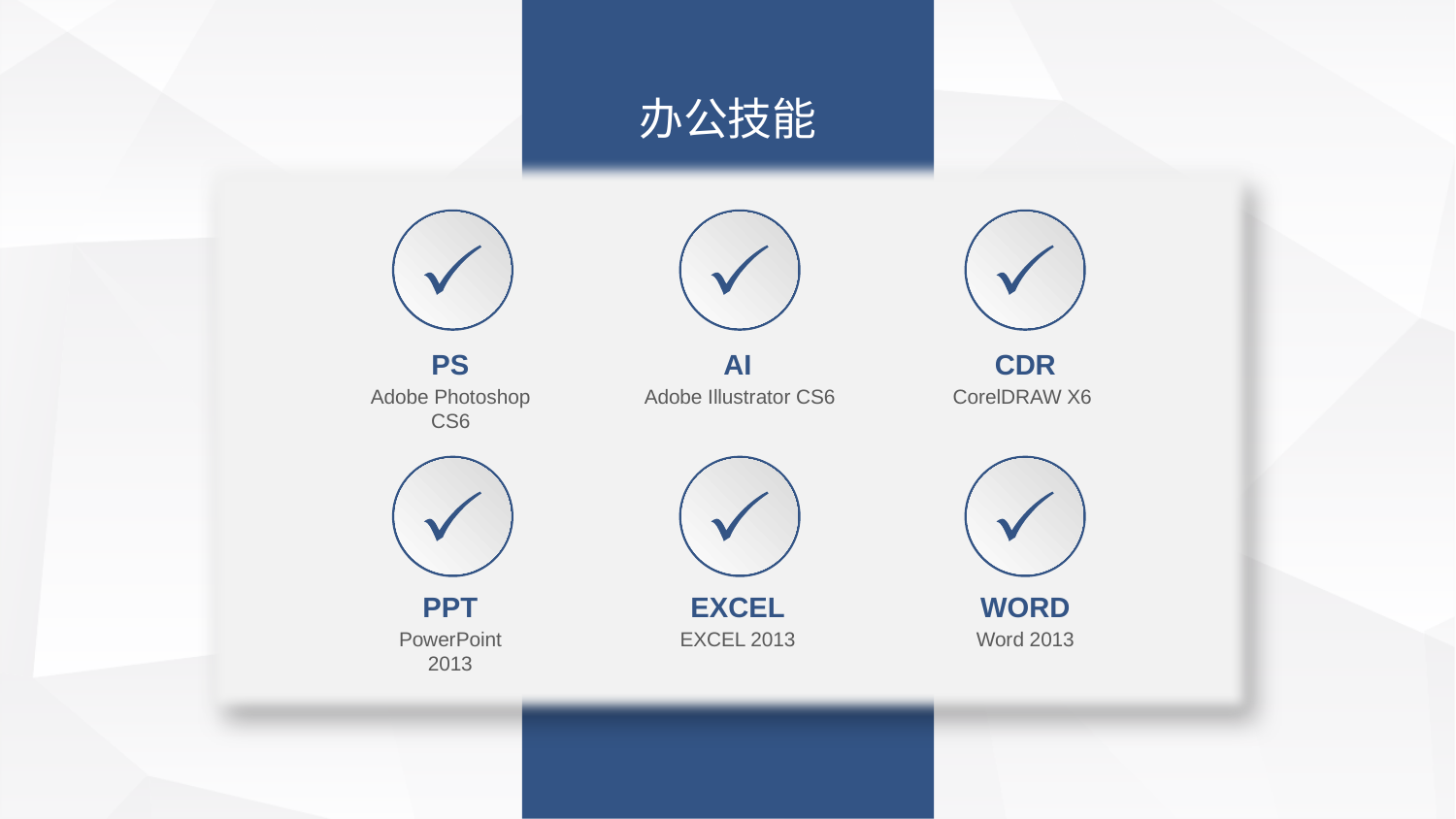

办公技能

PS
Adobe Photoshop CS6
AI
Adobe Illustrator CS6
CDR
CorelDRAW X6

PPT
PowerPoint 2013
EXCEL
EXCEL 2013
WORD
Word 2013